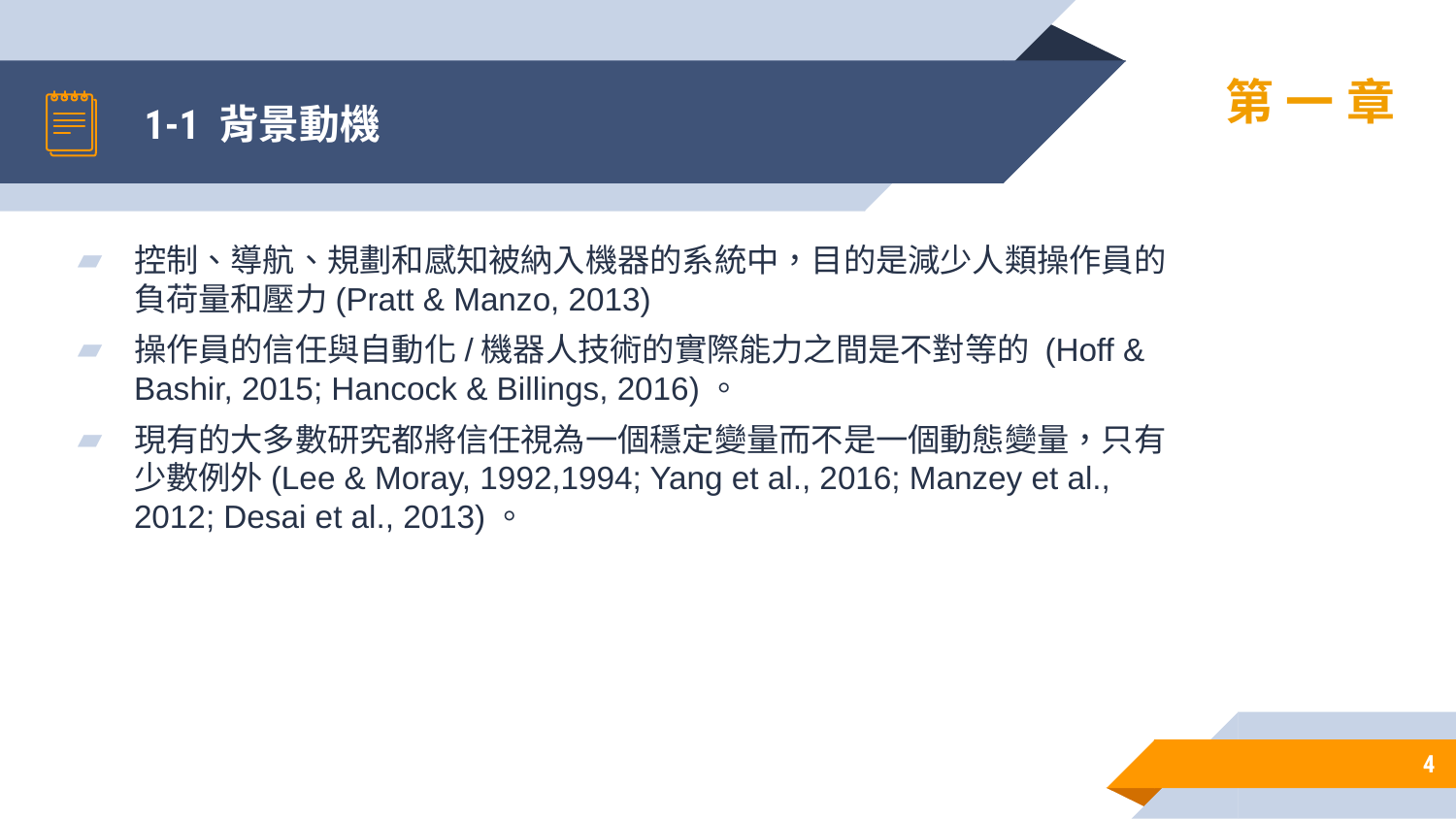

# 1-1 背景動機
第一章

控制、導航、規劃和感知被納入機器的系統中，目的是減少人類操作員的負荷量和壓力(Pratt & Manzo, 2013)
操作員的信任與自動化/機器人技術的實際能力之間是不對等的 (Hoff & Bashir, 2015; Hancock & Billings, 2016)。
現有的大多數研究都將信任視為一個穩定變量而不是一個動態變量，只有少數例外(Lee & Moray, 1992,1994; Yang et al., 2016; Manzey et al., 2012; Desai et al., 2013)。

4